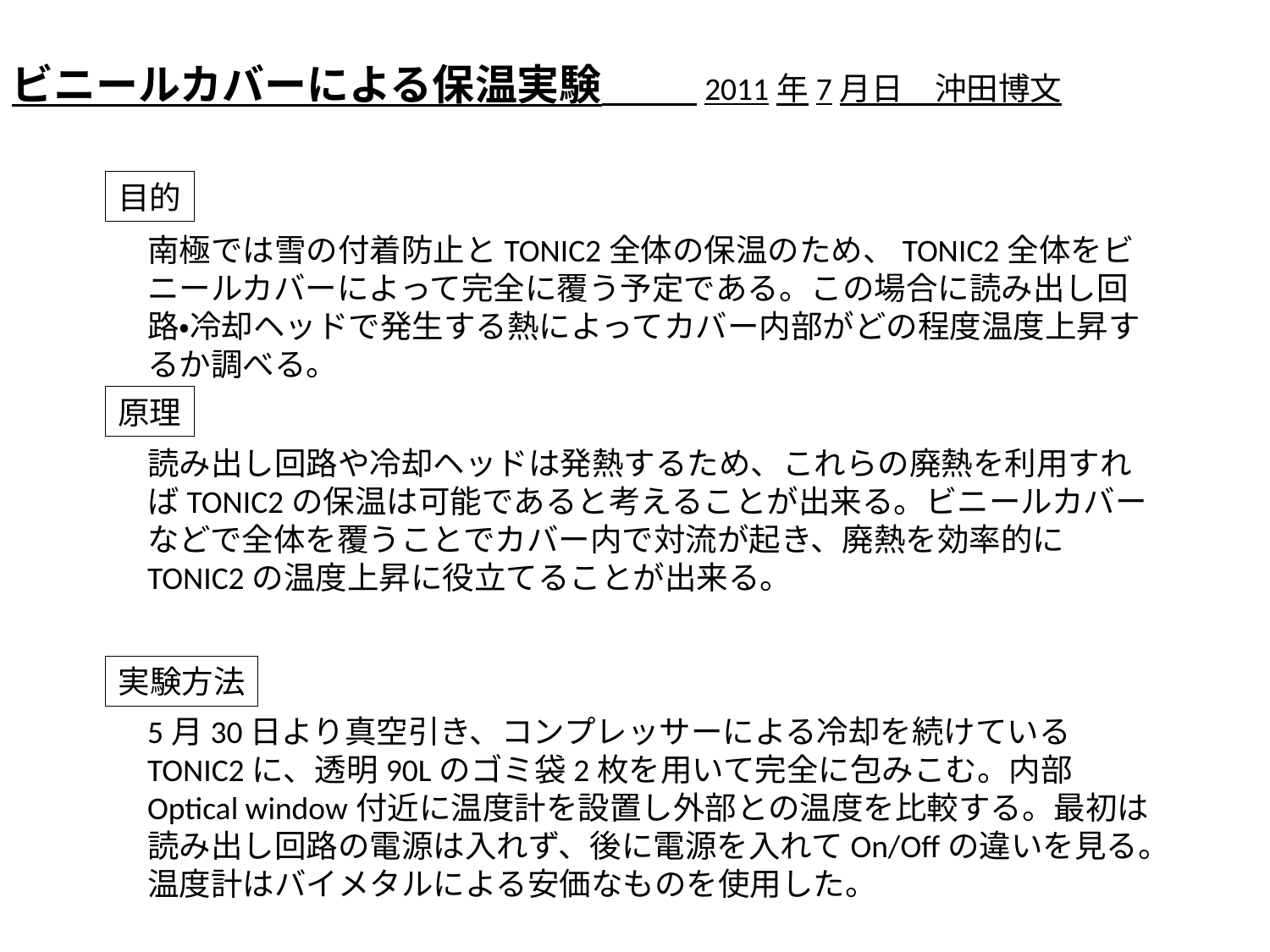

ビニールカバーによる保温実験　　　2011年7月日　沖田博文
目的
南極では雪の付着防止とTONIC2全体の保温のため、TONIC2全体をビニールカバーによって完全に覆う予定である。この場合に読み出し回路・冷却ヘッドで発生する熱によってカバー内部がどの程度温度上昇するか調べる。
原理
読み出し回路や冷却ヘッドは発熱するため、これらの廃熱を利用すればTONIC2の保温は可能であると考えることが出来る。ビニールカバーなどで全体を覆うことでカバー内で対流が起き、廃熱を効率的にTONIC2の温度上昇に役立てることが出来る。
実験方法
5月30日より真空引き、コンプレッサーによる冷却を続けているTONIC2に、透明90Lのゴミ袋2枚を用いて完全に包みこむ。内部Optical window付近に温度計を設置し外部との温度を比較する。最初は読み出し回路の電源は入れず、後に電源を入れてOn/Offの違いを見る。温度計はバイメタルによる安価なものを使用した。